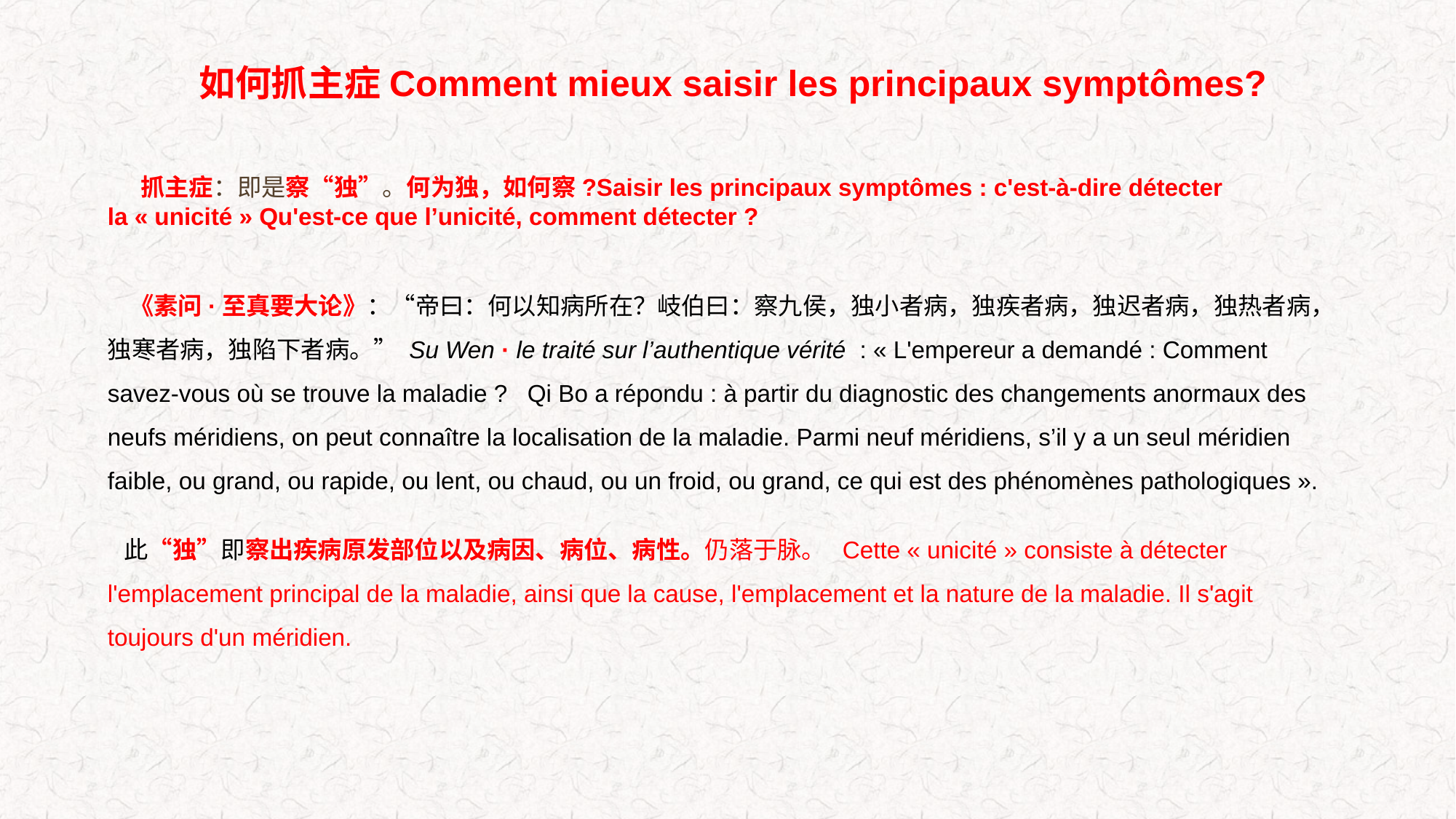

如何抓主症Comment mieux saisir les principaux symptômes?

     抓主症：即是察“独”。何为独，如何察?Saisir les principaux symptômes : c'est-à-dire détecter la « unicité » Qu'est-ce que l’unicité, comment détecter ?

   《素问·至真要大论》：“帝曰：何以知病所在？岐伯曰：察九侯，独小者病，独疾者病，独迟者病，独热者病，独寒者病，独陷下者病。” Su Wen · le traité sur l’authentique vérité  : « L'empereur a demandé : Comment savez-vous où se trouve la maladie ?   Qi Bo a répondu : à partir du diagnostic des changements anormaux des neufs méridiens, on peut connaître la localisation de la maladie. Parmi neuf méridiens, s’il y a un seul méridien faible, ou grand, ou rapide, ou lent, ou chaud, ou un froid, ou grand, ce qui est des phénomènes pathologiques ».
  此“独”即察出疾病原发部位以及病因、病位、病性。仍落于脉。  Cette « unicité » consiste à détecter l'emplacement principal de la maladie, ainsi que la cause, l'emplacement et la nature de la maladie. Il s'agit toujours d'un méridien.